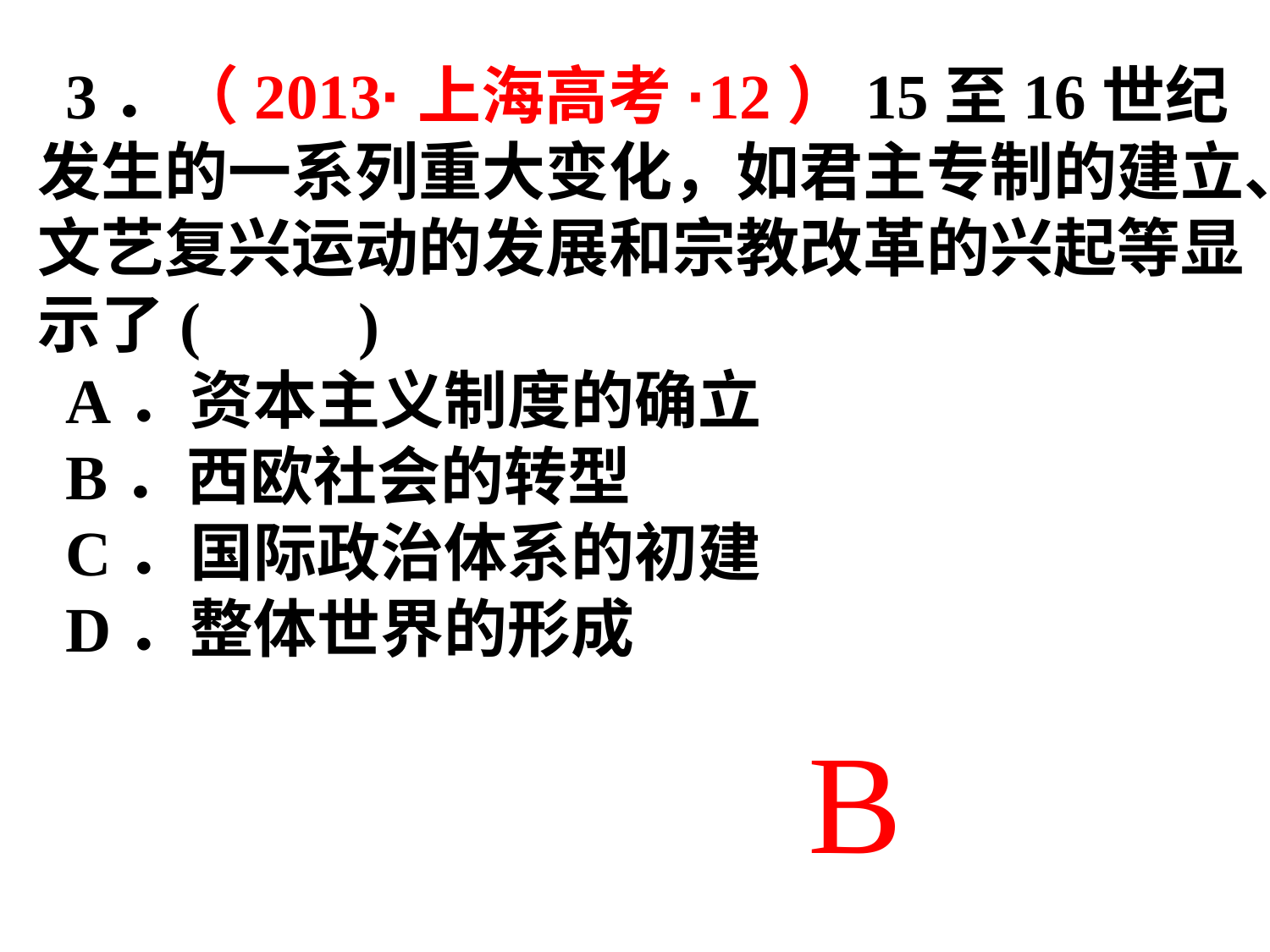

3．（2013·上海高考·12）15至16世纪发生的一系列重大变化，如君主专制的建立、文艺复兴运动的发展和宗教改革的兴起等显示了(　　)
A．资本主义制度的确立
B．西欧社会的转型
C．国际政治体系的初建
D．整体世界的形成
B